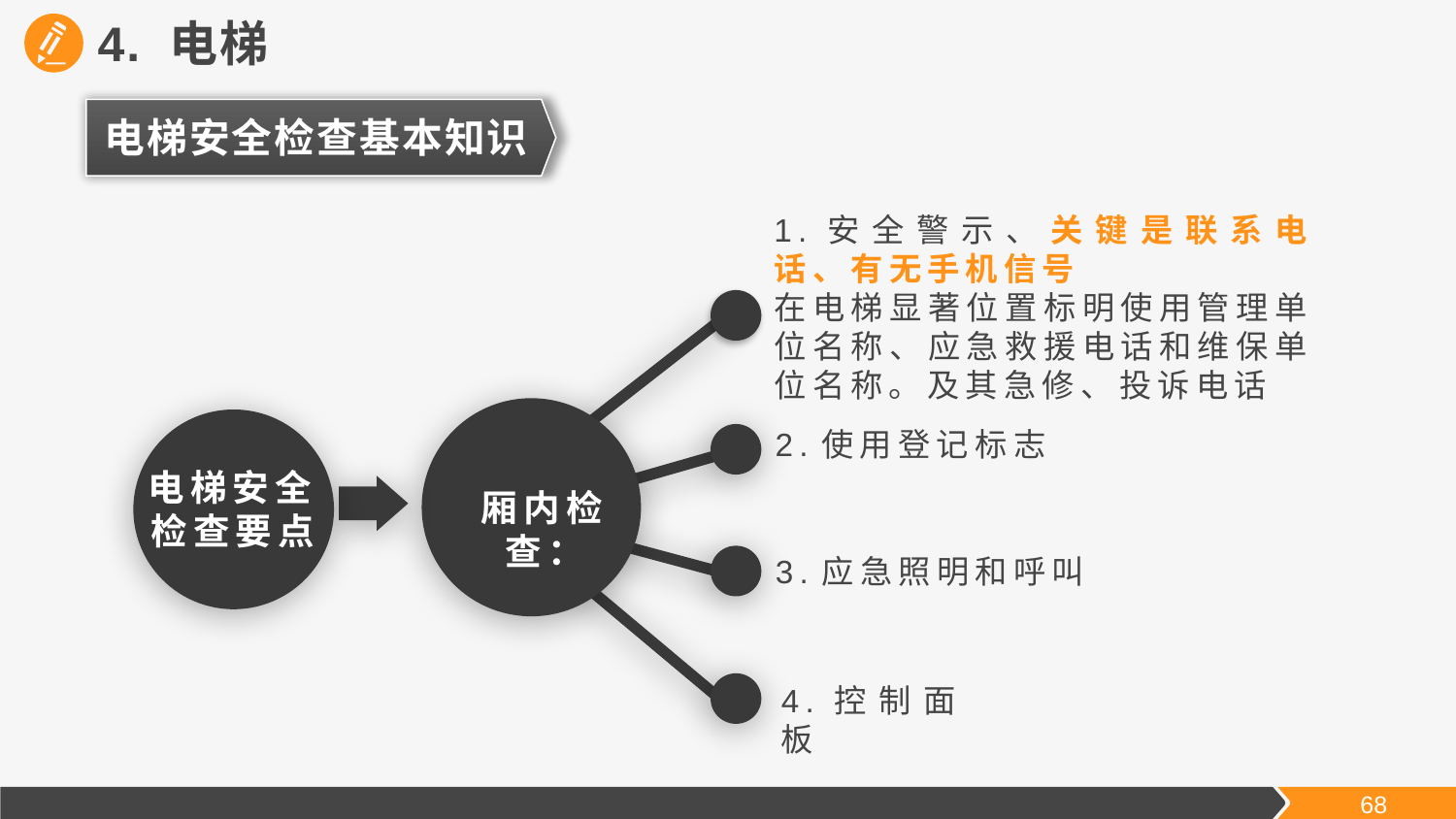

4. 电梯

电梯安全检查基本知识
1.安全警示、关键是联系电话、有无手机信号
在电梯显著位置标明使用管理单位名称、应急救援电话和维保单位名称。及其急修、投诉电话

2.使用登记标志
电梯安全检查要点
厢内检查：
3.应急照明和呼叫
4.控制面板